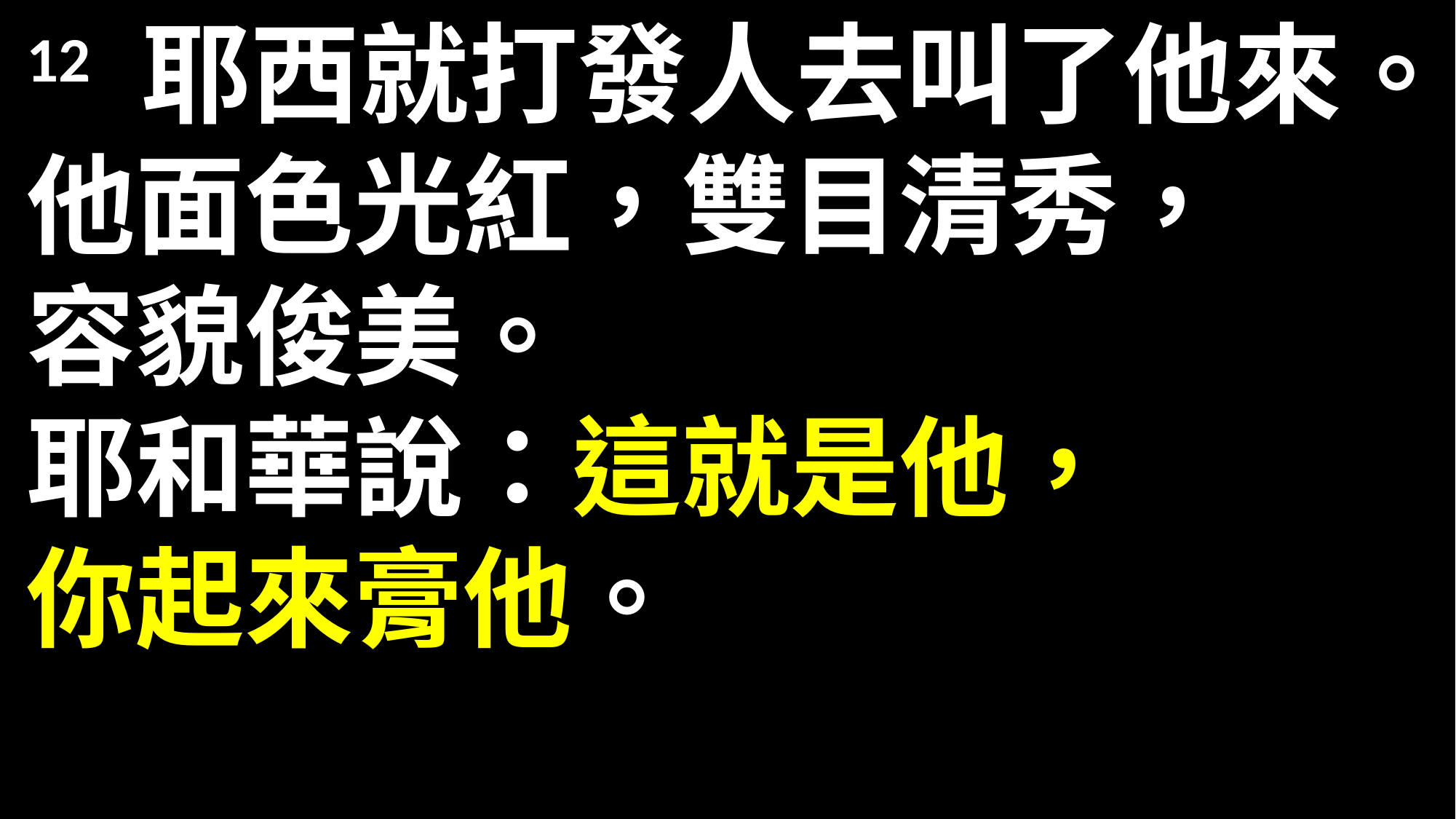

12 耶西就打發人去叫了他來。他面色光紅，雙目清秀，
容貌俊美。
耶和華說：這就是他，
你起來膏他。